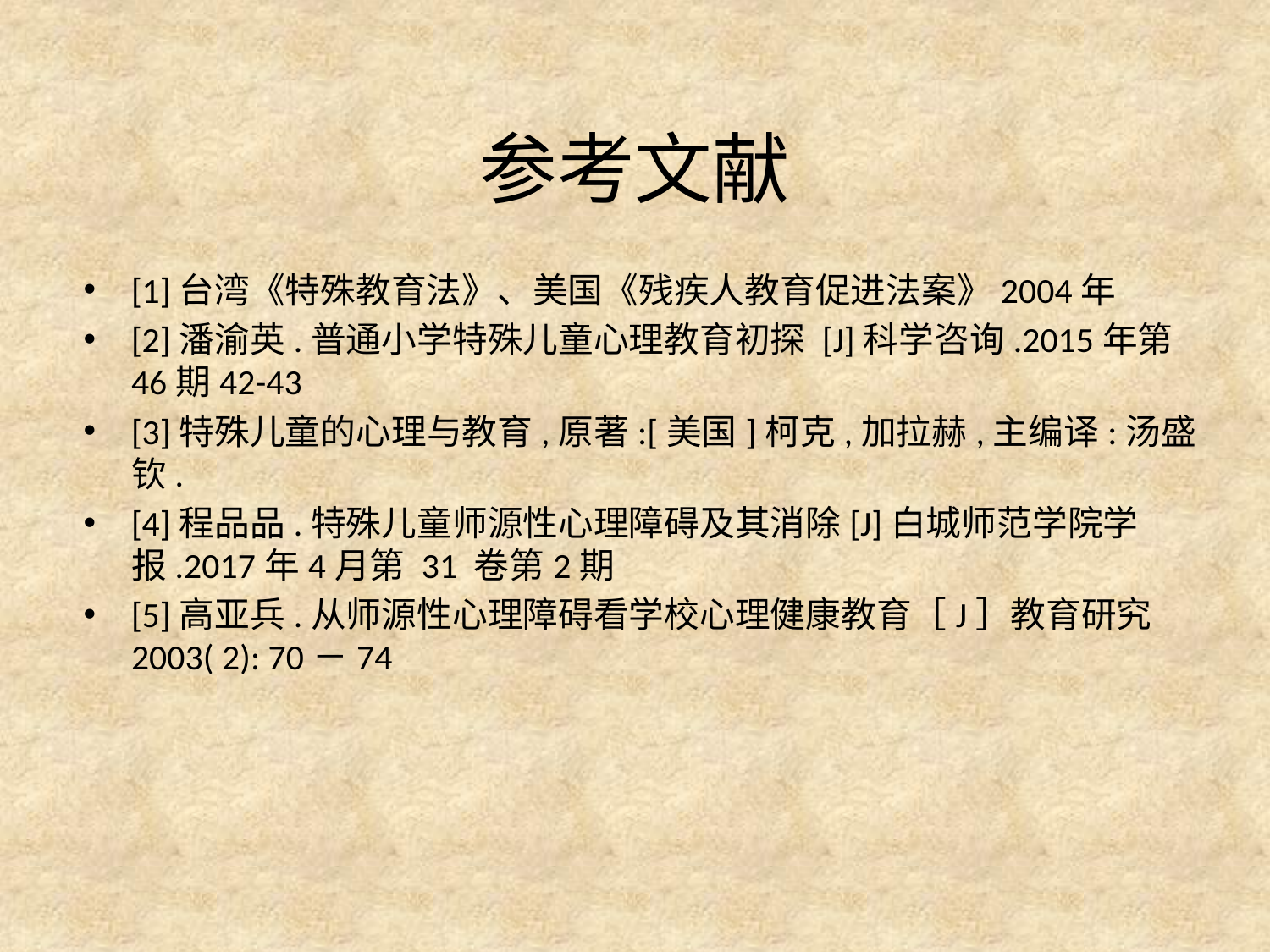

参考文献
[1]台湾《特殊教育法》、美国《残疾人教育促进法案》2004年
[2]潘渝英.普通小学特殊儿童心理教育初探 [J]科学咨询.2015年第46期42-43
[3]特殊儿童的心理与教育,原著:[美国]柯克,加拉赫,主编译:汤盛钦.
[4]程品品.特殊儿童师源性心理障碍及其消除[J]白城师范学院学报.2017年4月第 31 卷第2期
[5]高亚兵.从师源性心理障碍看学校心理健康教育［J］教育研究2003( 2): 70－74